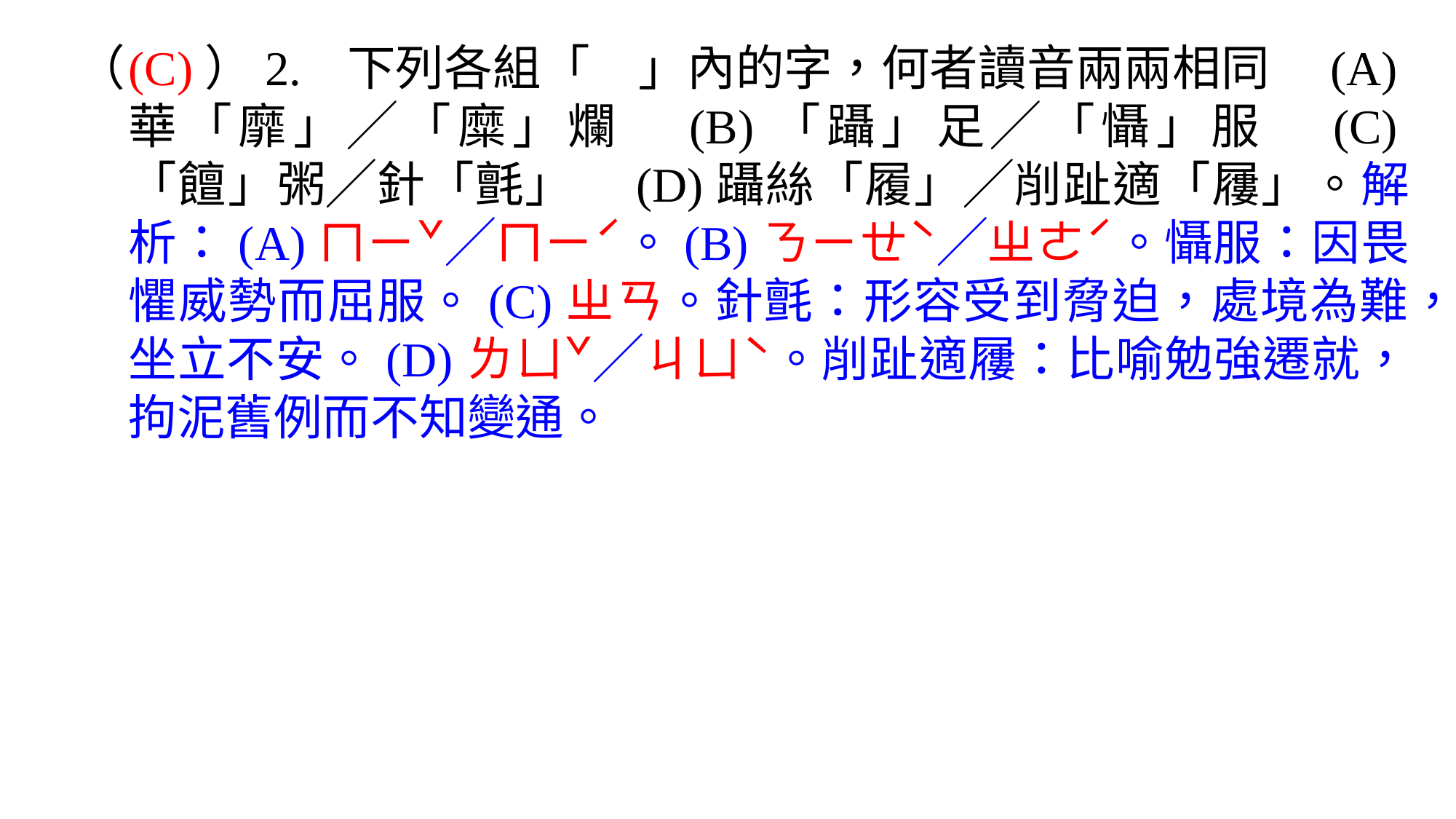

（	(C)）2.	下列各組「　」內的字，何者讀音兩兩相同　(A)華「靡」╱「糜」爛　(B)「躡」足╱「懾」服　(C)「饘」粥╱針「氈」　(D)躡絲「履」╱削趾適「屨」。解析：(A)ㄇㄧˇ╱ㄇㄧˊ。(B)ㄋㄧㄝˋ╱ㄓㄜˊ。懾服：因畏懼威勢而屈服。(C)ㄓㄢ。針氈：形容受到脅迫，處境為難，坐立不安。(D)ㄌㄩˇ╱ㄐㄩˋ。削趾適屨：比喻勉強遷就，拘泥舊例而不知變通。